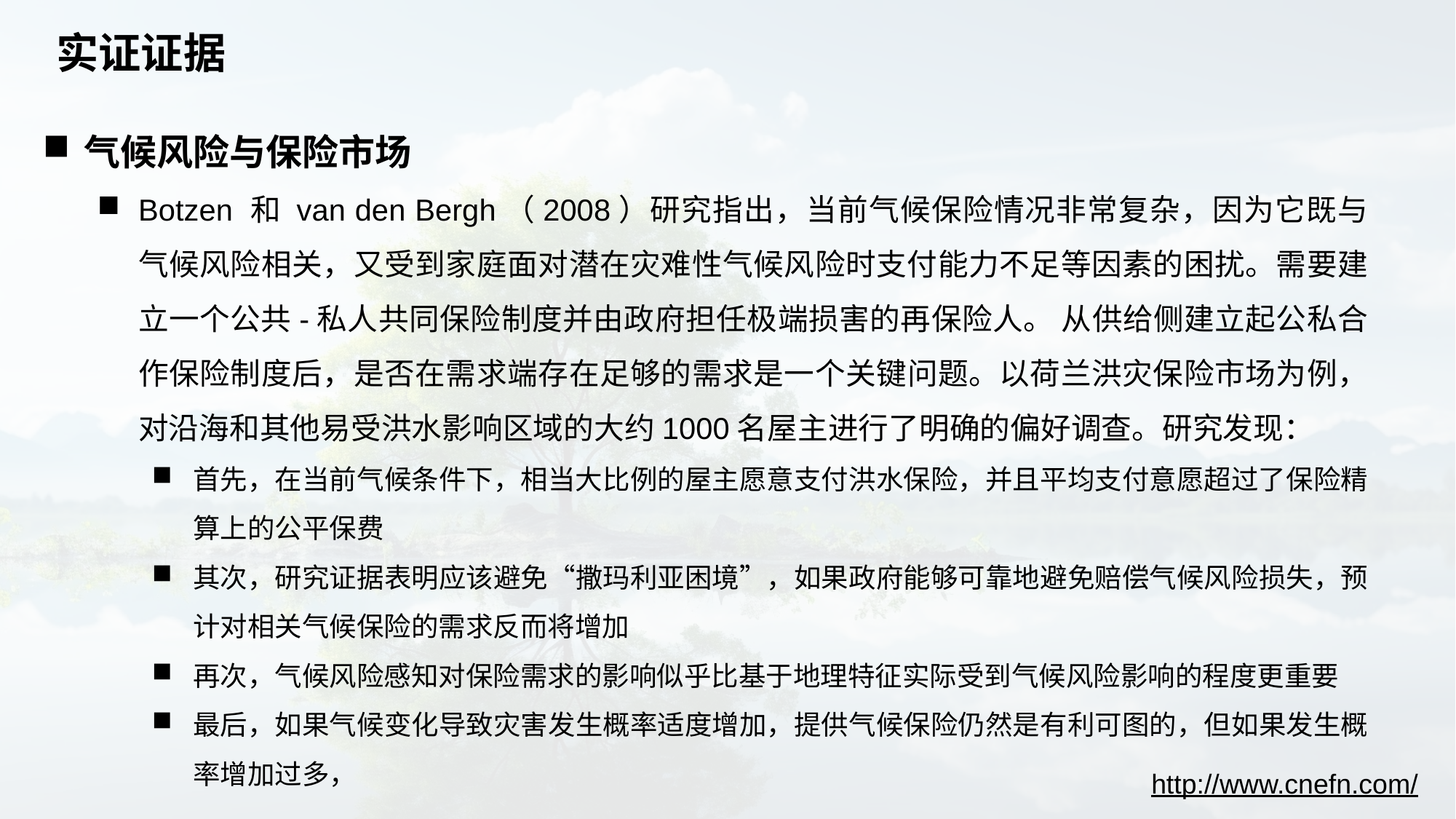

# 实证证据
气候风险与保险市场
Botzen 和 van den Bergh（2008）研究指出，当前气候保险情况非常复杂，因为它既与气候风险相关，又受到家庭面对潜在灾难性气候风险时支付能力不足等因素的困扰。需要建立一个公共-私人共同保险制度并由政府担任极端损害的再保险人。 从供给侧建立起公私合作保险制度后，是否在需求端存在足够的需求是一个关键问题。以荷兰洪灾保险市场为例，对沿海和其他易受洪水影响区域的大约1000名屋主进行了明确的偏好调查。研究发现：
首先，在当前气候条件下，相当大比例的屋主愿意支付洪水保险，并且平均支付意愿超过了保险精算上的公平保费
其次，研究证据表明应该避免“撒玛利亚困境”，如果政府能够可靠地避免赔偿气候风险损失，预计对相关气候保险的需求反而将增加
再次，气候风险感知对保险需求的影响似乎比基于地理特征实际受到气候风险影响的程度更重要
最后，如果气候变化导致灾害发生概率适度增加，提供气候保险仍然是有利可图的，但如果发生概率增加过多，